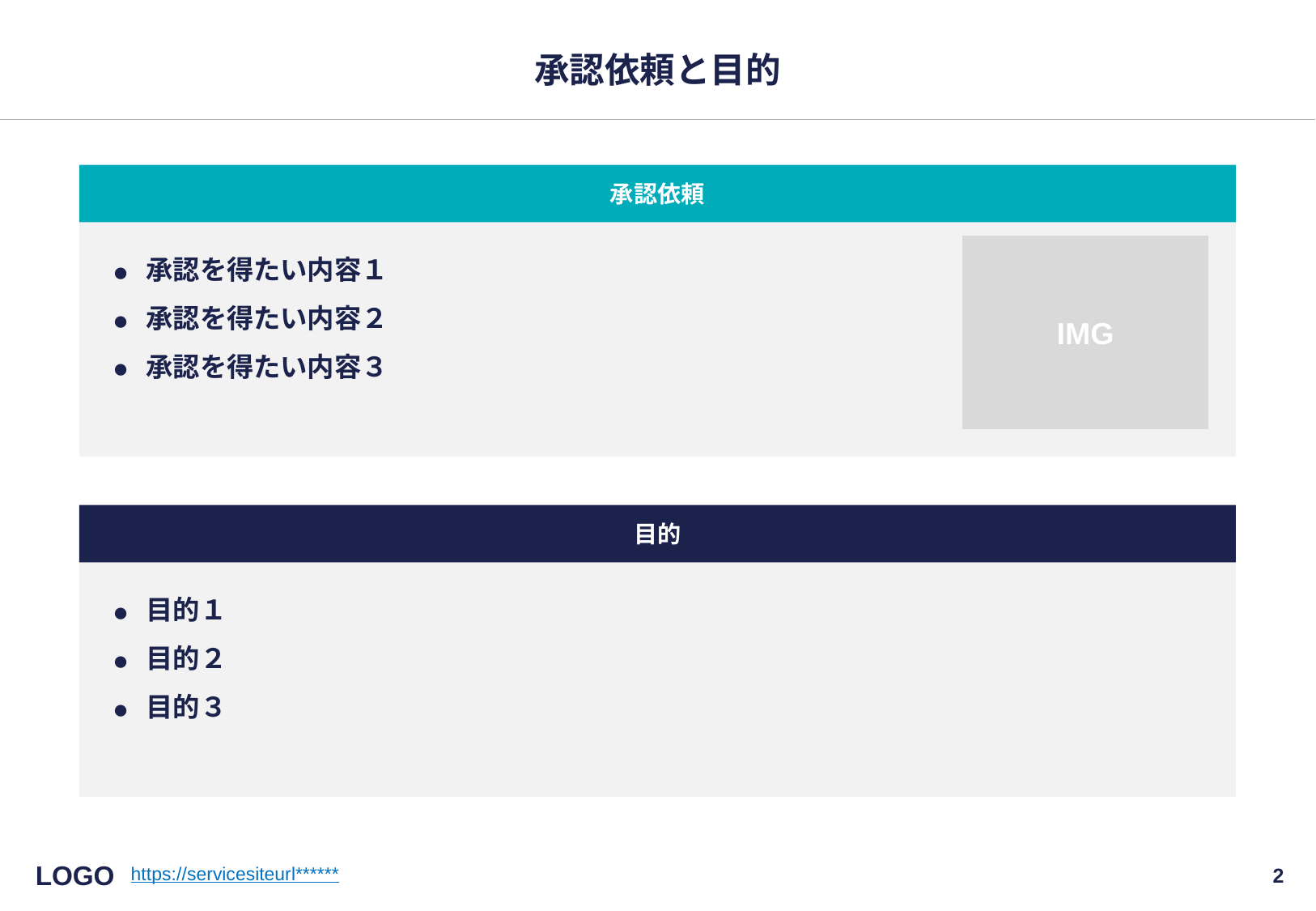

# 承認依頼と目的
承認依頼
承認を得たい内容１
承認を得たい内容２
承認を得たい内容３
IMG
目的
目的１
目的２
目的３
LOGO
2
https://servicesiteurl******